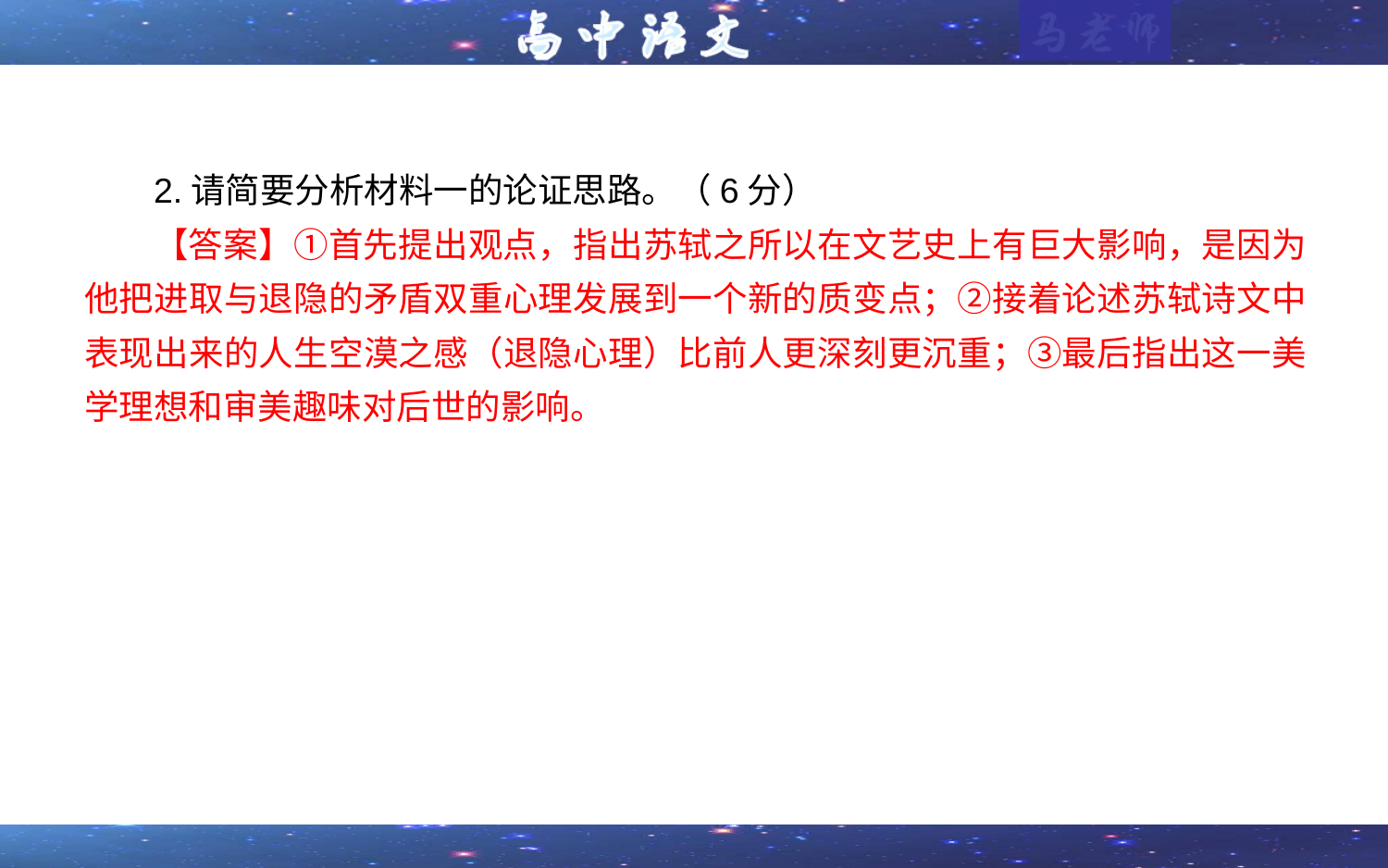

2.请简要分析材料一的论证思路。（6分）
【答案】①首先提出观点，指出苏轼之所以在文艺史上有巨大影响，是因为他把进取与退隐的矛盾双重心理发展到一个新的质变点；②接着论述苏轼诗文中表现出来的人生空漠之感（退隐心理）比前人更深刻更沉重；③最后指出这一美学理想和审美趣味对后世的影响。